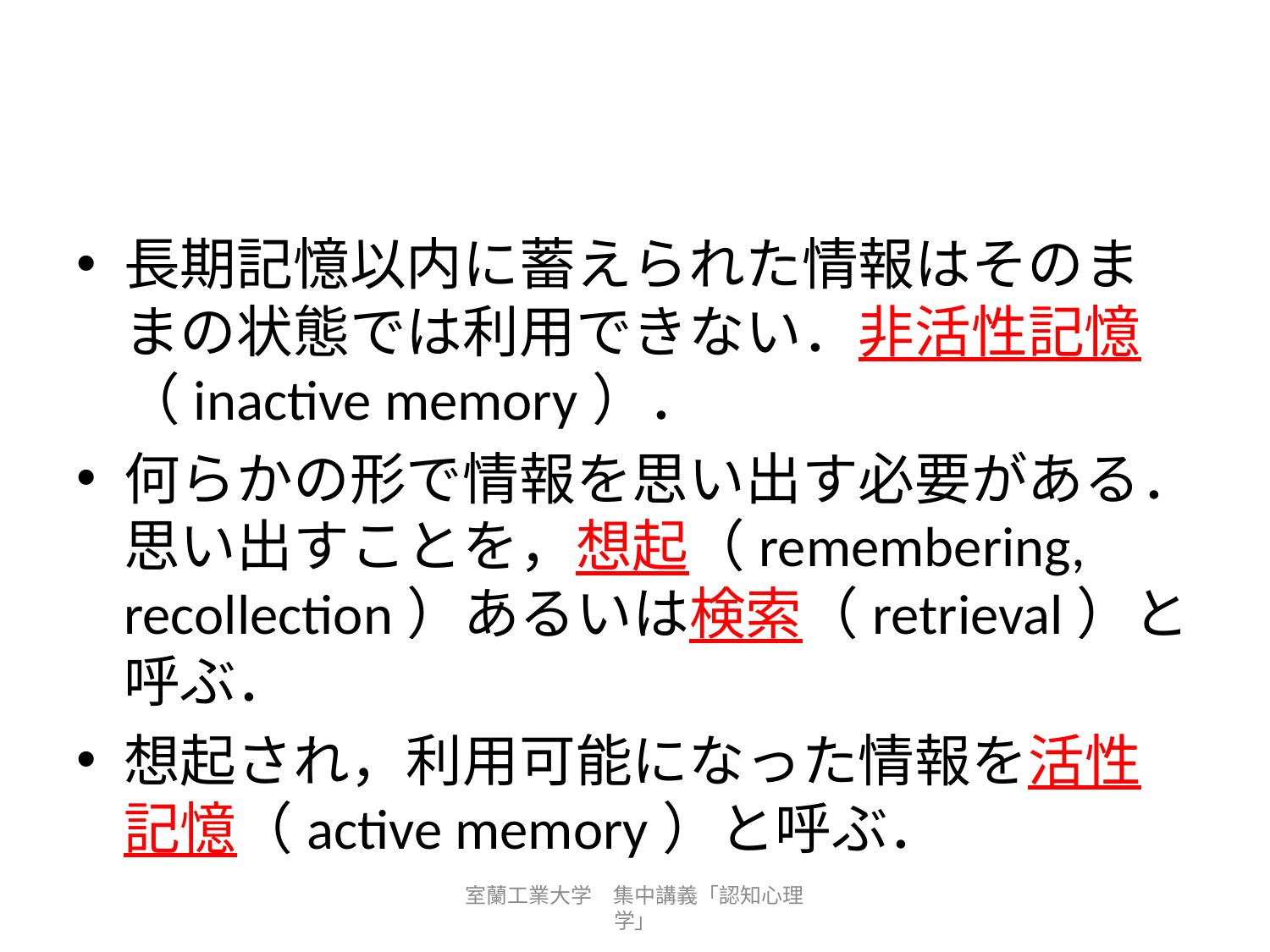

#
長期記憶以内に蓄えられた情報はそのままの状態では利用できない．非活性記憶（inactive memory）．
何らかの形で情報を思い出す必要がある．思い出すことを，想起（remembering, recollection）あるいは検索（retrieval）と呼ぶ．
想起され，利用可能になった情報を活性記憶（active memory）と呼ぶ．
室蘭工業大学　集中講義「認知心理学」